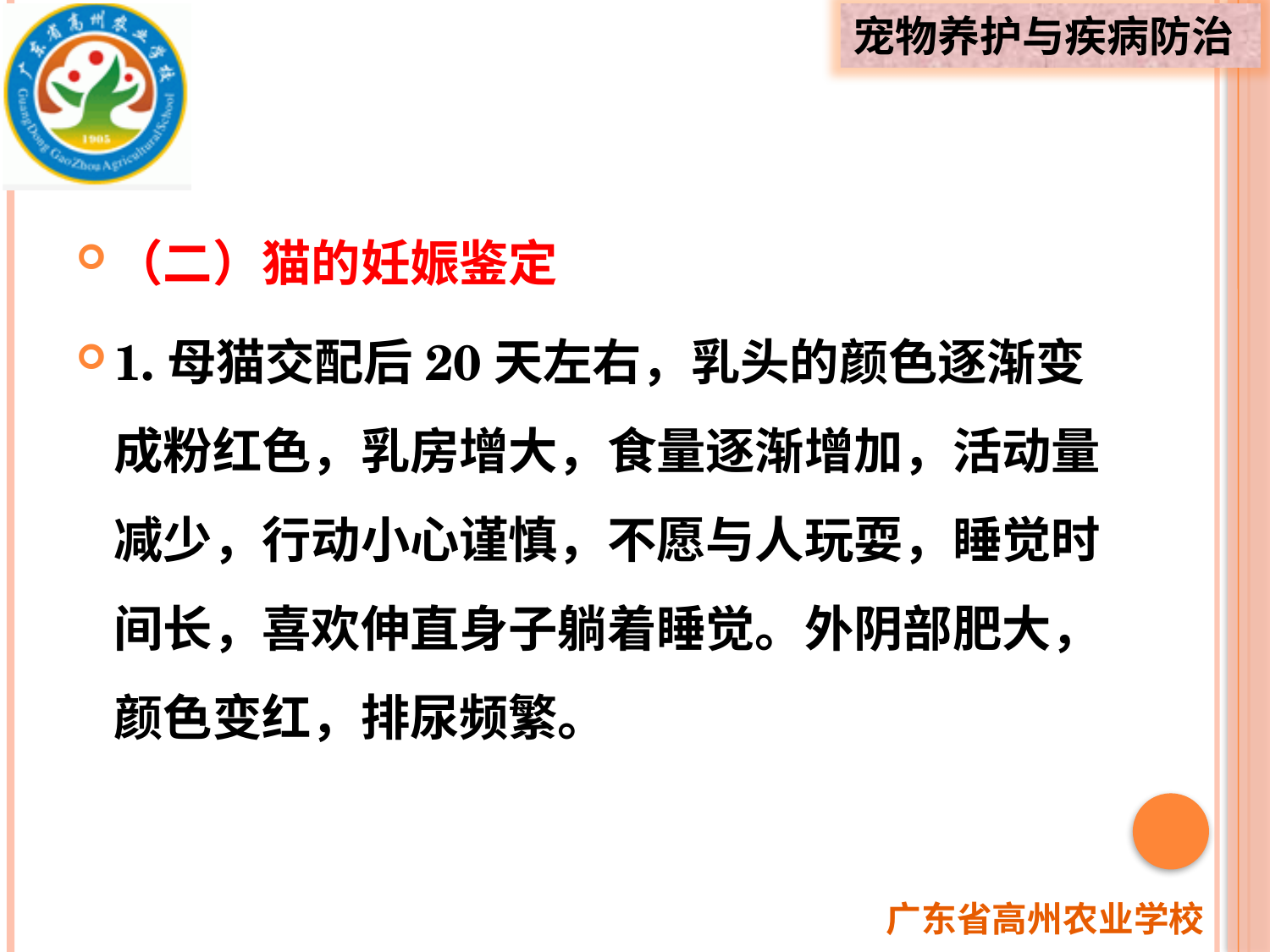

（二）猫的妊娠鉴定
1.母猫交配后20天左右，乳头的颜色逐渐变成粉红色，乳房增大，食量逐渐增加，活动量减少，行动小心谨慎，不愿与人玩耍，睡觉时间长，喜欢伸直身子躺着睡觉。外阴部肥大，颜色变红，排尿频繁。